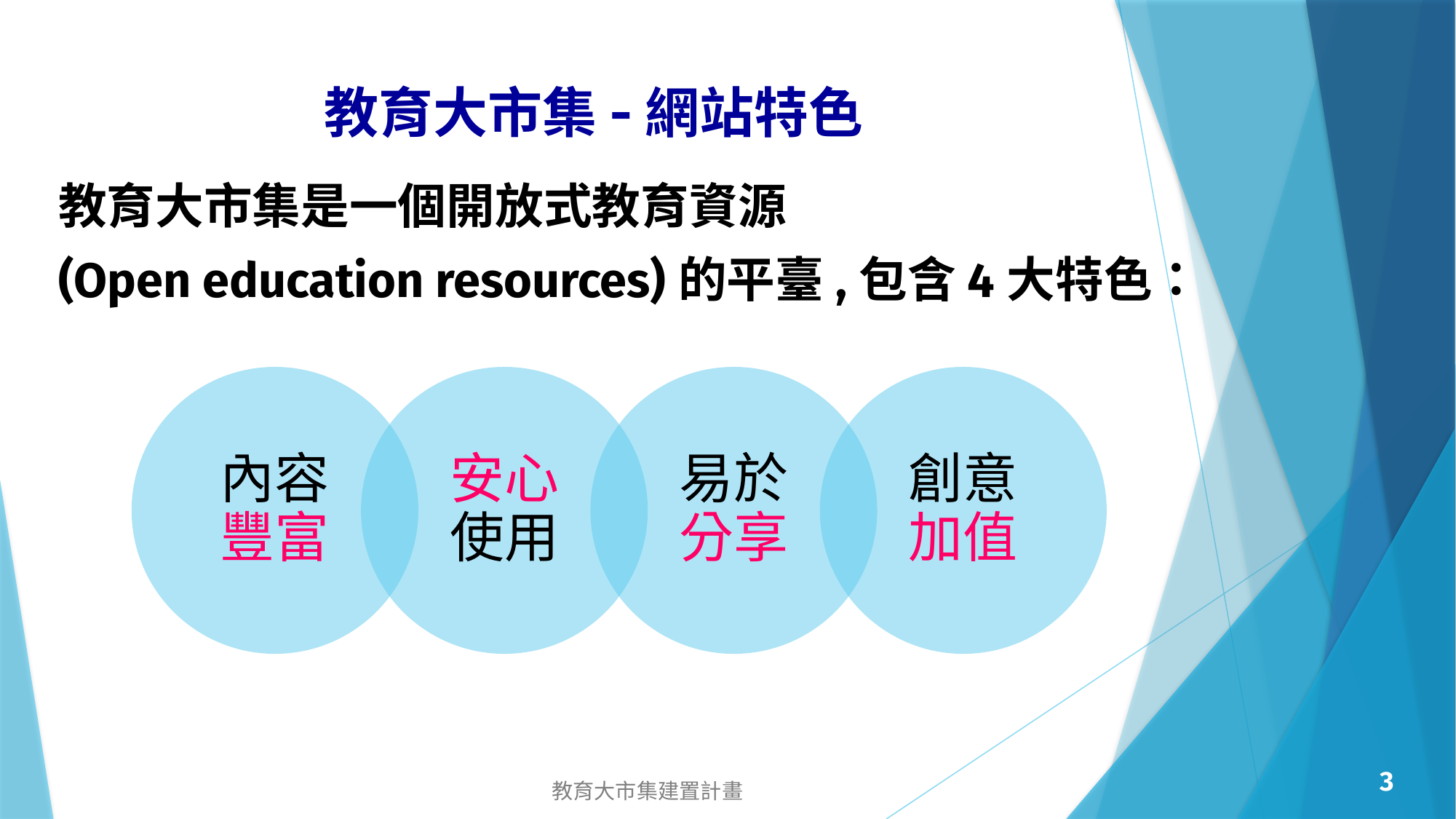

# 教育大市集-網站特色
教育大市集是一個開放式教育資源
(Open education resources)的平臺,包含4大特色：
內容
豐富
安心
使用
易於
分享
創意
加值
3
教育大市集建置計畫